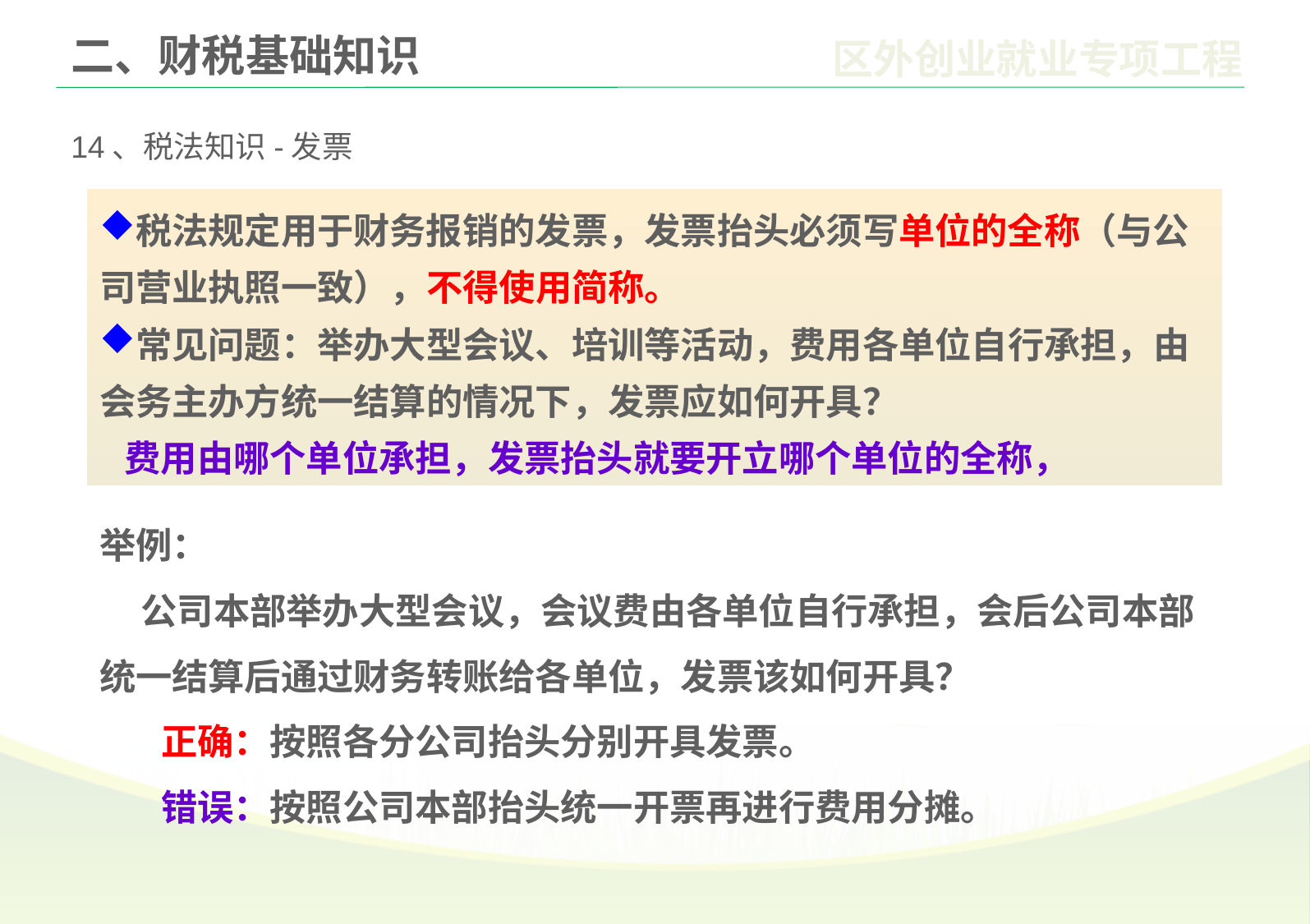

二、财税基础知识
14、税法知识-发票
税法规定用于财务报销的发票，发票抬头必须写单位的全称（与公司营业执照一致），不得使用简称。
常见问题：举办大型会议、培训等活动，费用各单位自行承担，由会务主办方统一结算的情况下，发票应如何开具？
  费用由哪个单位承担，发票抬头就要开立哪个单位的全称，
举例：
    公司本部举办大型会议，会议费由各单位自行承担，会后公司本部统一结算后通过财务转账给各单位，发票该如何开具？
正确：按照各分公司抬头分别开具发票。
错误：按照公司本部抬头统一开票再进行费用分摊。